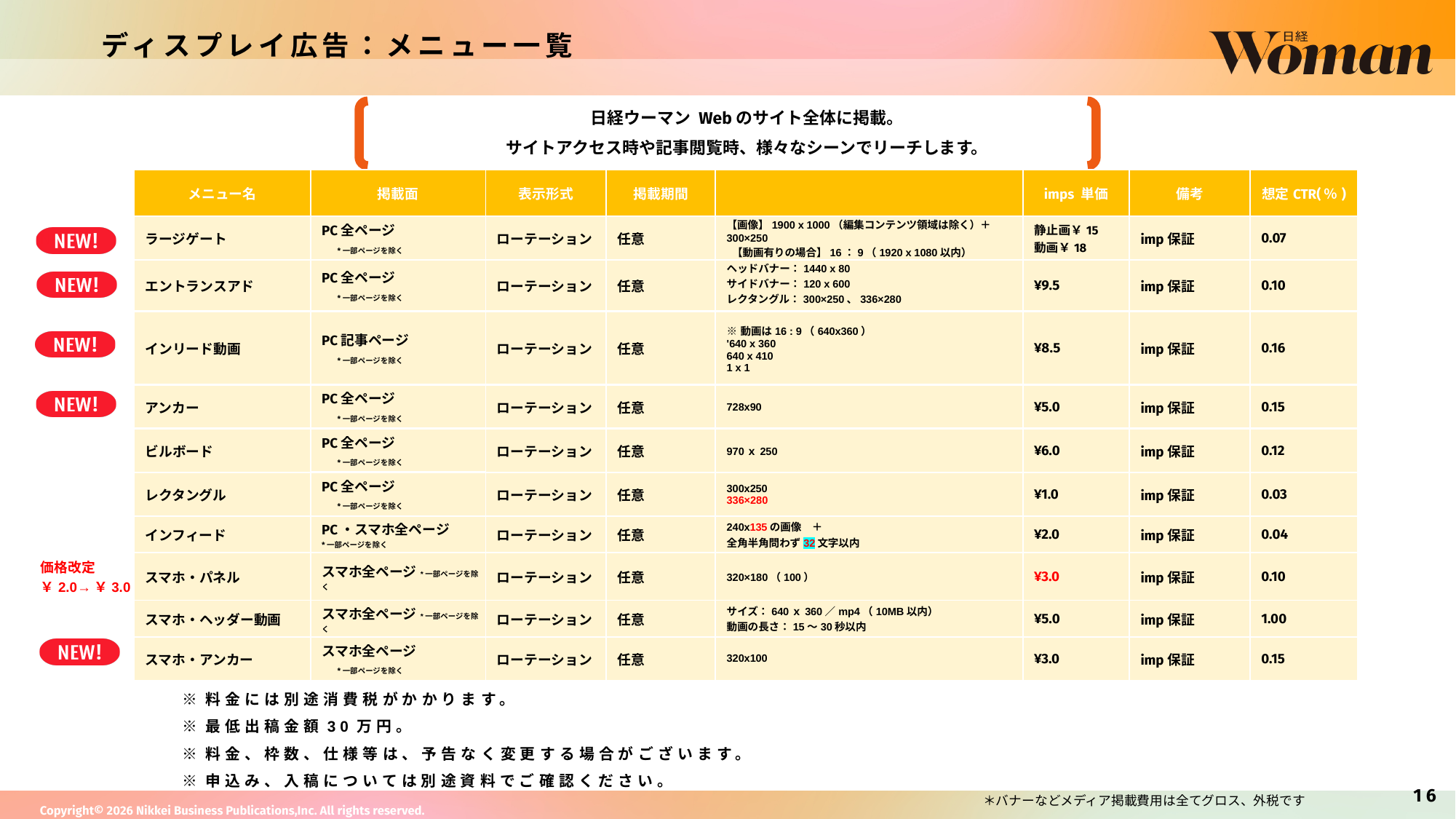

ディスプレイ広告：メニュー一覧
日経ウーマン Webのサイト全体に掲載。
サイトアクセス時や記事閲覧時、様々なシーンでリーチします。

|  | メニュー名 | 掲載面 | 表示形式 | 掲載期間 |  | imps 単価 | 備考 | 想定CTR(％) |
| --- | --- | --- | --- | --- | --- | --- | --- | --- |
| NEW！ | ラージゲート | PC全ページ 　\*一部ページを除く | ローテーション | 任意 | 【画像】1900 x 1000（編集コンテンツ領域は除く）＋300×250 【動画有りの場合】16：9（1920 x 1080以内） | 静止画￥15 動画￥18 | imp保証 | 0.07 |
|  | エントランスアド | PC全ページ 　\*一部ページを除く | ローテーション | 任意 | ヘッドバナー：1440 x 80 サイドバナー：120 x 600 レクタングル：300×250、336×280 | ¥9.5 | imp保証 | 0.10 |
|  | インリード動画 | PC記事ページ 　\*一部ページを除く | ローテーション | 任意 | ※動画は16 : 9（640x360） '640 x 360 640 x 410 1 x 1 | ¥8.5 | imp保証 | 0.16 |
|  | アンカー | PC全ページ 　\*一部ページを除く | ローテーション | 任意 | 728x90 | ¥5.0 | imp保証 | 0.15 |
|  | ビルボード | PC全ページ 　\*一部ページを除く | ローテーション | 任意 | 970ｘ250 | ¥6.0 | imp保証 | 0.12 |
|  | レクタングル | PC全ページ 　\*一部ページを除く | ローテーション | 任意 | 300x250 336×280 | ¥1.0 | imp保証 | 0.03 |
|  | インフィード | PC・スマホ全ページ　 \*一部ページを除く | ローテーション | 任意 | 240x135の画像　＋　 全角半角問わず32文字以内 | ¥2.0 | imp保証 | 0.04 |
| 価格改定 ￥2.0→￥3.0 | スマホ・パネル | スマホ全ページ\*一部ページを除く | ローテーション | 任意 | 320×180（100） | ¥3.0 | imp保証 | 0.10 |
|  | スマホ・ヘッダー動画 | スマホ全ページ\*一部ページを除く | ローテーション | 任意 | サイズ：640ｘ360／mp4（10MB以内） 動画の長さ：15～30秒以内 | ¥5.0 | imp保証 | 1.00 |
|  | スマホ・アンカー | スマホ全ページ 　\*一部ページを除く | ローテーション | 任意 | 320x100 | ¥3.0 | imp保証 | 0.15 |

※料金には別途消費税がかかります。
※最低出稿金額30万円。
※料金、枠数、仕様等は、予告なく変更する場合がございます。
※申込み、入稿については別途資料でご確認ください。
　＊バナーなどメディア掲載費用は全てグロス、外税です
16